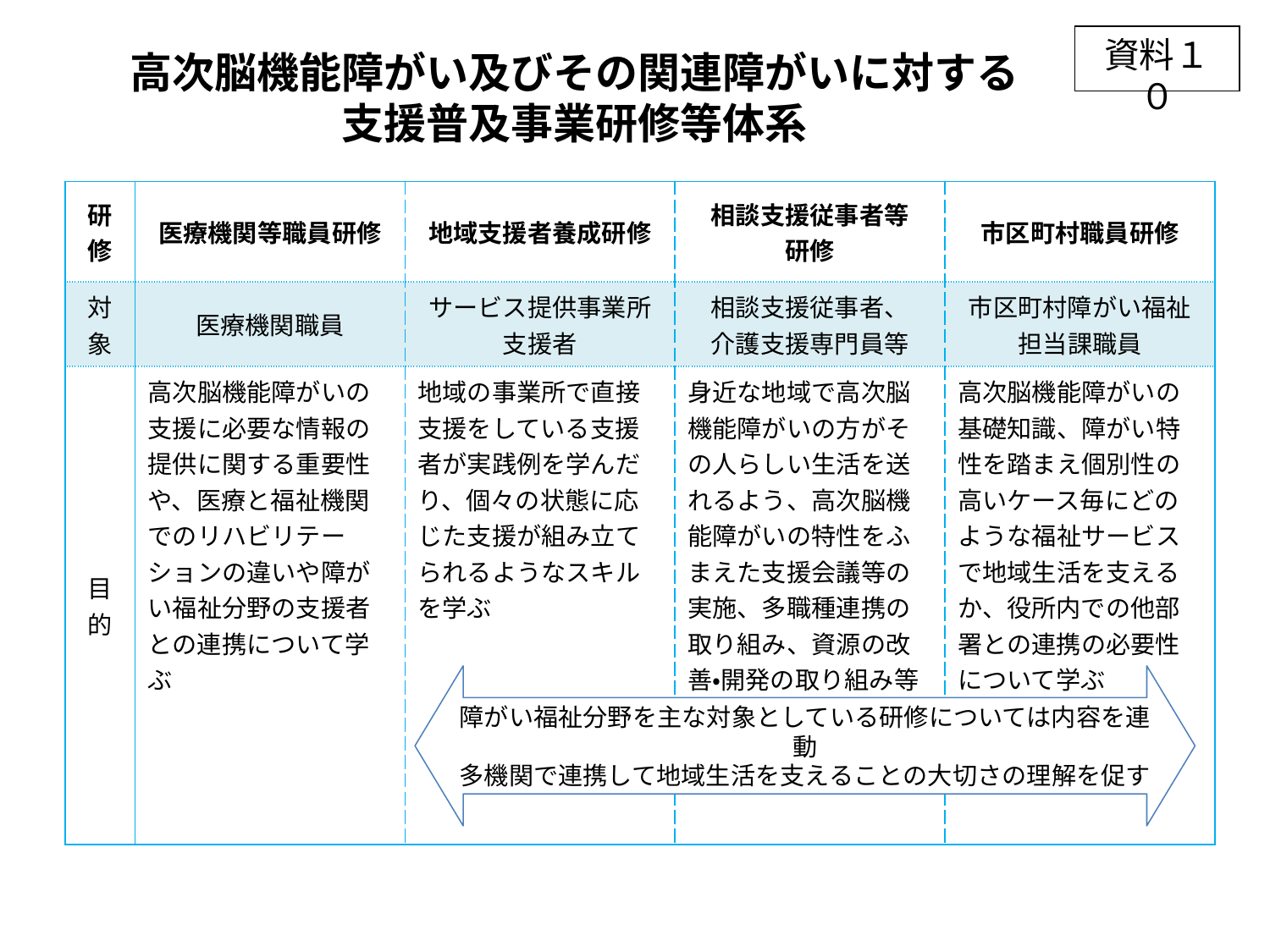

資料１０
# 高次脳機能障がい及びその関連障がいに対する 支援普及事業研修等体系
| 研修 | 医療機関等職員研修 | 地域支援者養成研修 | 相談支援従事者等 研修 | 市区町村職員研修 |
| --- | --- | --- | --- | --- |
| 対象 | 医療機関職員 | サービス提供事業所 支援者 | 相談支援従事者、 介護支援専門員等 | 市区町村障がい福祉担当課職員 |
| 目的 | 高次脳機能障がいの支援に必要な情報の提供に関する重要性や、医療と福祉機関でのリハビリテーションの違いや障がい福祉分野の支援者との連携について学ぶ | 地域の事業所で直接支援をしている支援者が実践例を学んだり、個々の状態に応じた支援が組み立てられるようなスキルを学ぶ | 身近な地域で高次脳機能障がいの方がその人らしい生活を送れるよう、高次脳機能障がいの特性をふまえた支援会議等の実施、多職種連携の取り組み、資源の改善・開発の取り組み等を学ぶ | 高次脳機能障がいの基礎知識、障がい特性を踏まえ個別性の高いケース毎にどのような福祉サービスで地域生活を支えるか、役所内での他部署との連携の必要性について学ぶ |
障がい福祉分野を主な対象としている研修については内容を連動
多機関で連携して地域生活を支えることの大切さの理解を促す